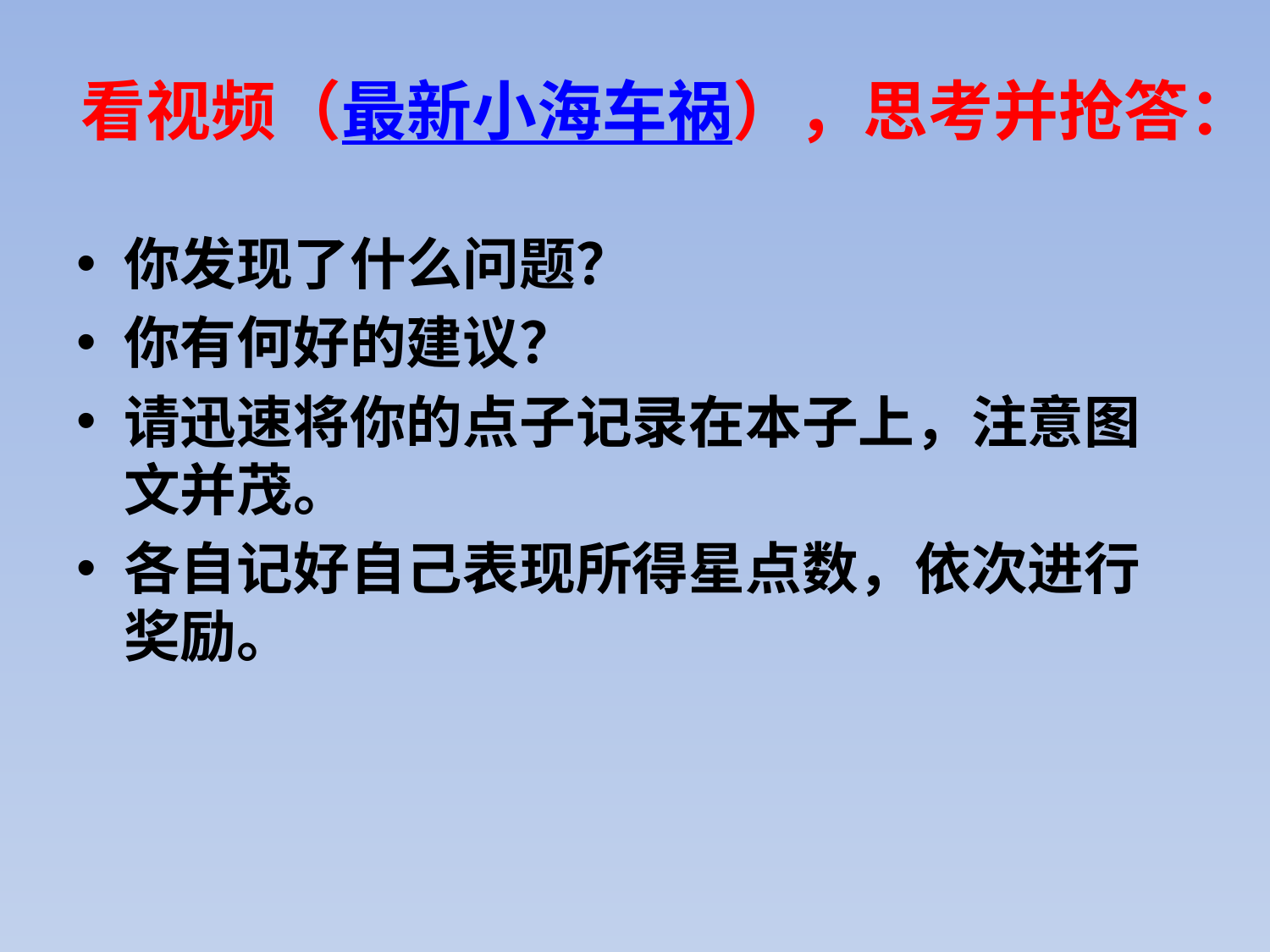

# 看视频（最新小海车祸），思考并抢答：
你发现了什么问题？
你有何好的建议？
请迅速将你的点子记录在本子上，注意图文并茂。
各自记好自己表现所得星点数，依次进行奖励。